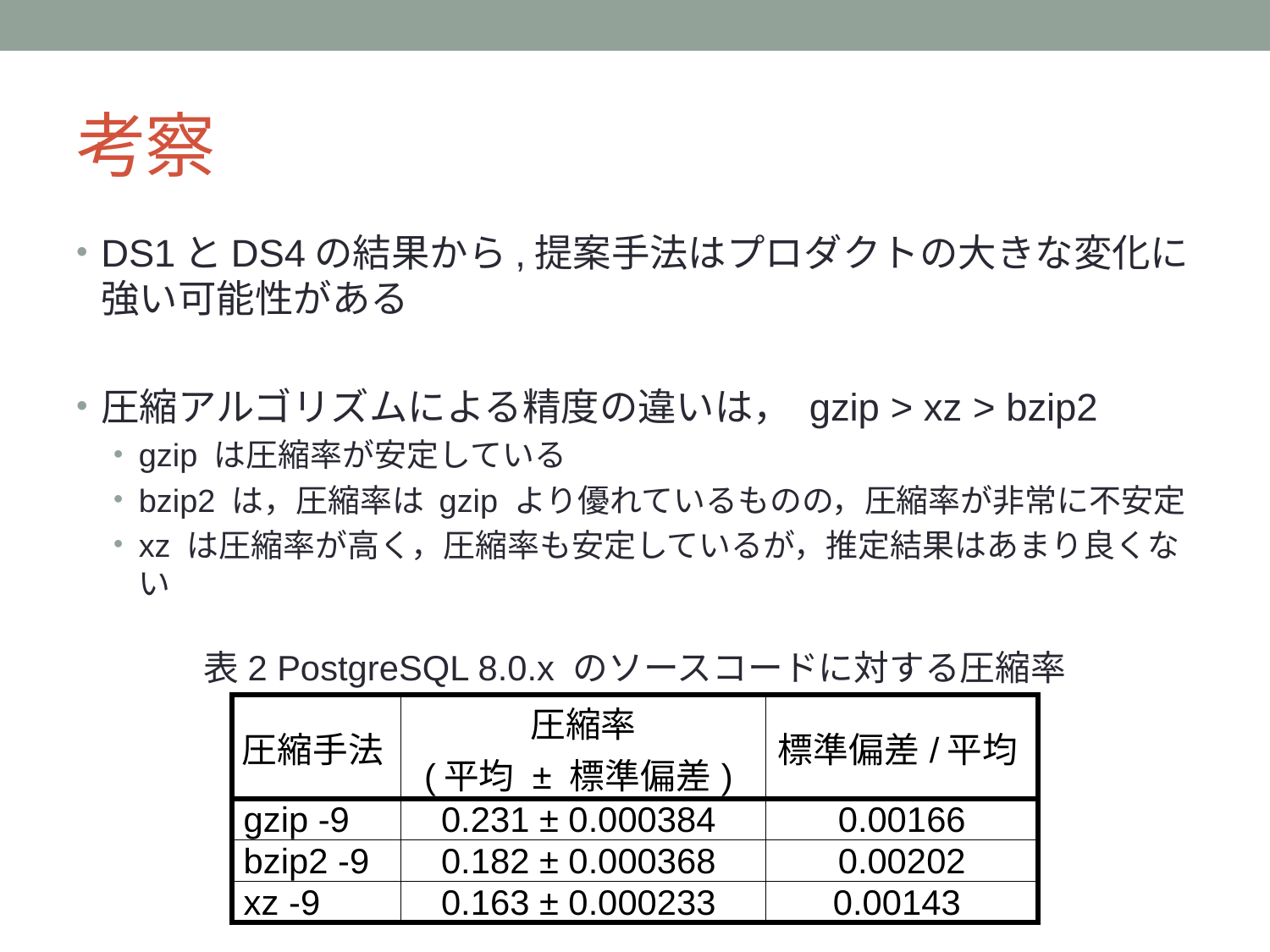

# 考察
DS1とDS4の結果から,提案手法はプロダクトの大きな変化に強い可能性がある

圧縮アルゴリズムによる精度の違いは， gzip > xz > bzip2
gzip は圧縮率が安定している
bzip2 は，圧縮率は gzip より優れているものの，圧縮率が非常に不安定
xz は圧縮率が高く，圧縮率も安定しているが，推定結果はあまり良くない
表2 PostgreSQL 8.0.x のソースコードに対する圧縮率
| 圧縮手法 | 圧縮率 (平均 ± 標準偏差) | 標準偏差/平均 |
| --- | --- | --- |
| gzip -9 | 0.231 ± 0.000384 | 0.00166 |
| bzip2 -9 | 0.182 ± 0.000368 | 0.00202 |
| xz -9 | 0.163 ± 0.000233 | 0.00143 |